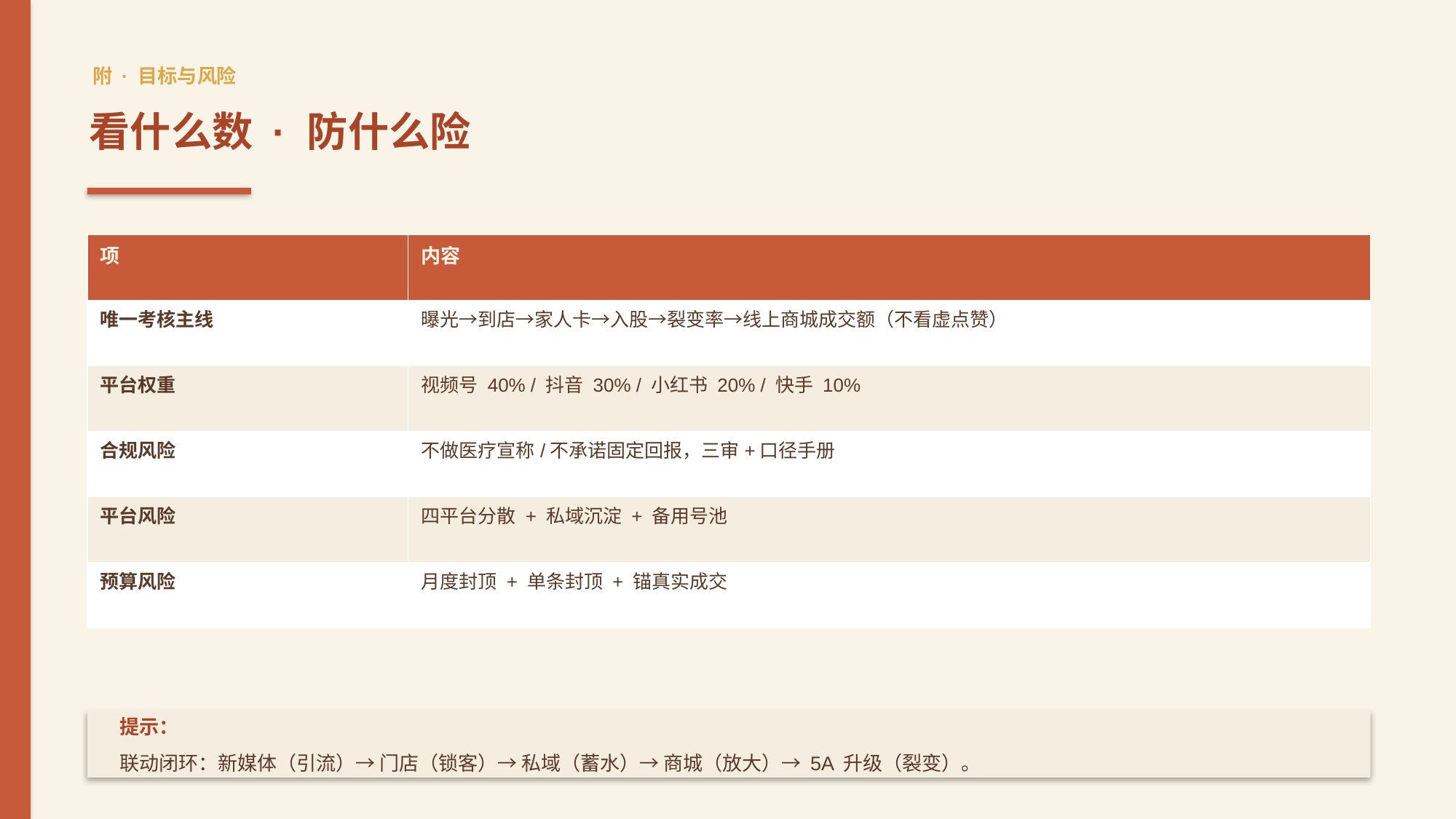

附 · 目标与风险
看什么数 · 防什么险

| 项 | 内容 |
| --- | --- |
| 唯一考核主线 | 曝光→到店→家人卡→入股→裂变率→线上商城成交额（不看虚点赞） |
| 平台权重 | 视频号 40% / 抖音 30% / 小红书 20% / 快手 10% |
| 合规风险 | 不做医疗宣称/不承诺固定回报，三审+口径手册 |
| 平台风险 | 四平台分散 + 私域沉淀 + 备用号池 |
| 预算风险 | 月度封顶 + 单条封顶 + 锚真实成交 |

提示：
联动闭环：新媒体（引流）→ 门店（锁客）→ 私域（蓄水）→ 商城（放大）→ 5A 升级（裂变）。